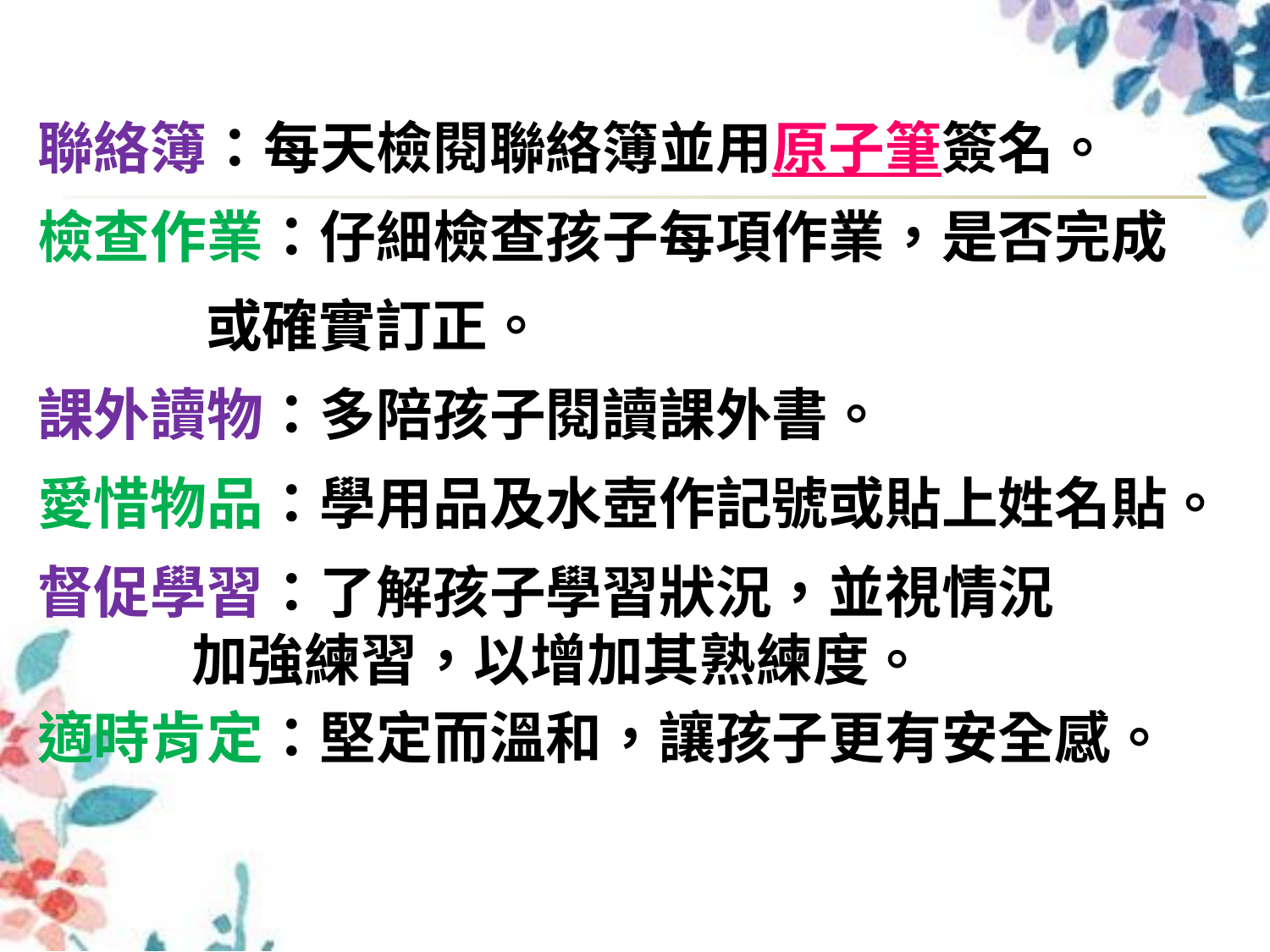

聯絡簿：每天檢閱聯絡簿並用原子筆簽名。
檢查作業：仔細檢查孩子每項作業，是否完成
            或確實訂正。
課外讀物：多陪孩子閱讀課外書。
愛惜物品：學用品及水壺作記號或貼上姓名貼。
督促學習：了解孩子學習狀況，並視情況
            加強練習，以增加其熟練度。
適時肯定：堅定而溫和，讓孩子更有安全感。